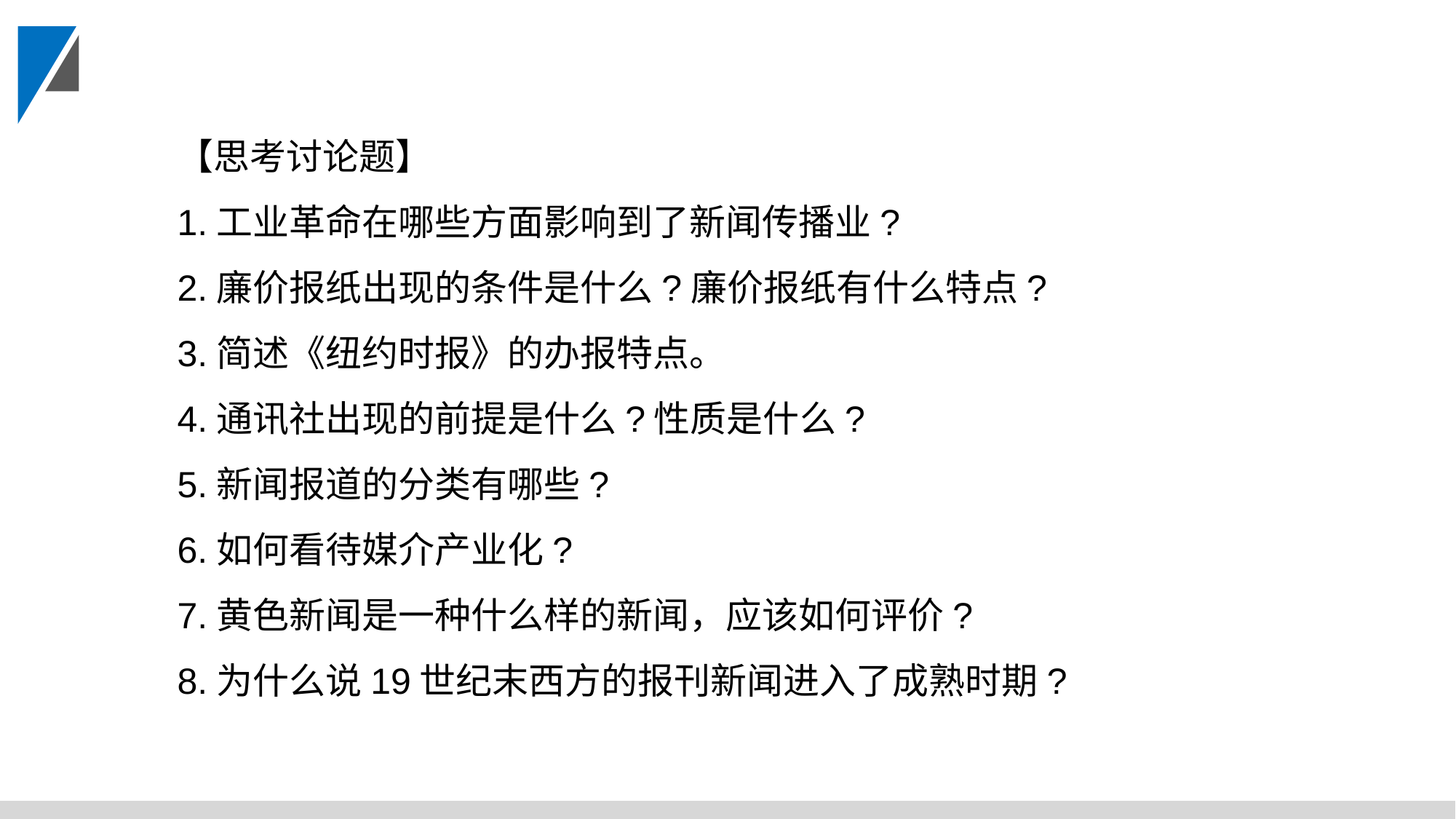

【思考讨论题】
1.工业革命在哪些方面影响到了新闻传播业?
2.廉价报纸出现的条件是什么?廉价报纸有什么特点?
3.简述《纽约时报》的办报特点。
4.通讯社出现的前提是什么?性质是什么?
5.新闻报道的分类有哪些?
6.如何看待媒介产业化?
7.黄色新闻是一种什么样的新闻，应该如何评价?
8.为什么说19世纪末西方的报刊新闻进入了成熟时期?